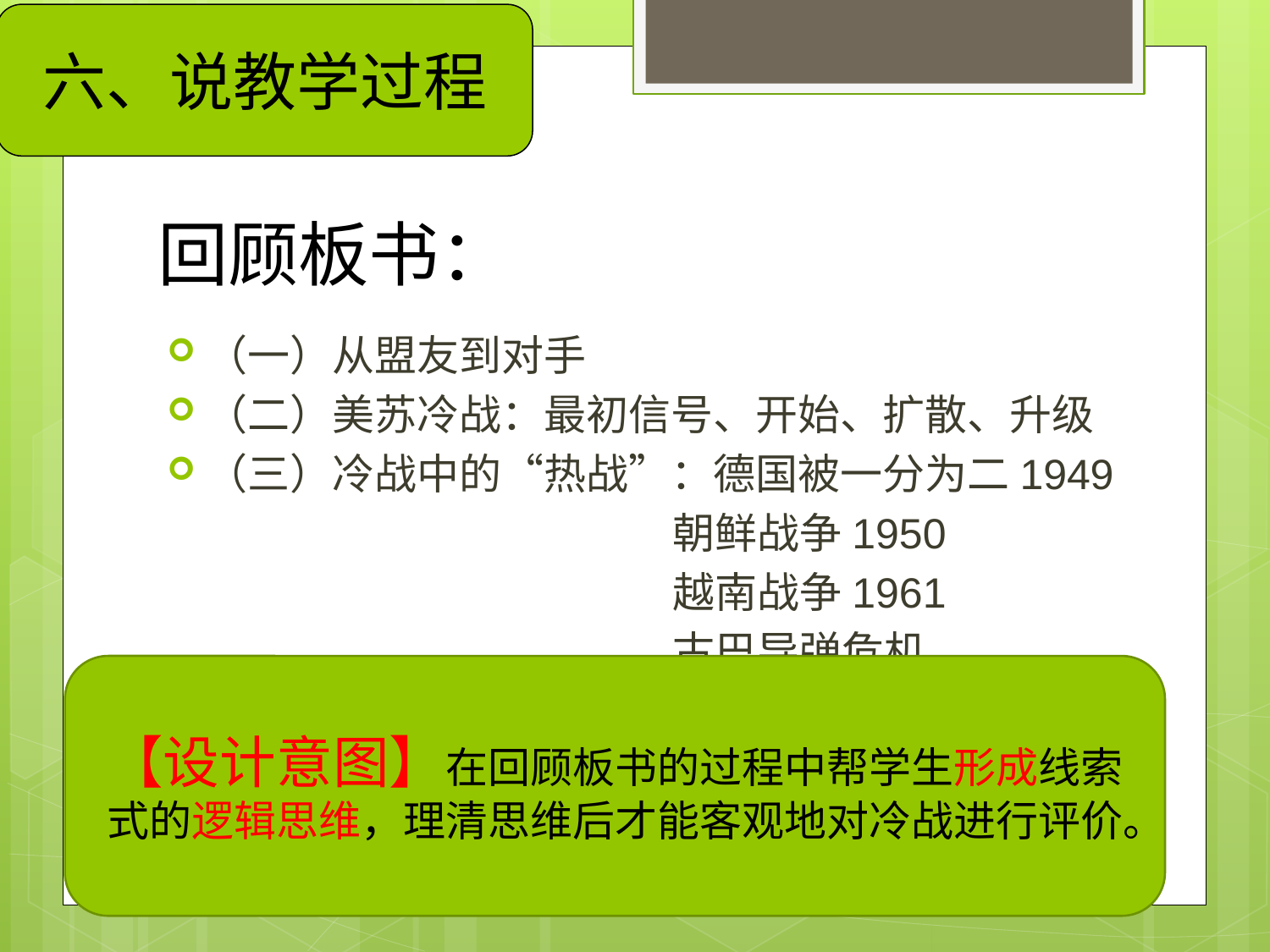

六、说教学过程
# 回顾板书：
（一）从盟友到对手
（二）美苏冷战：最初信号、开始、扩散、升级
（三）冷战中的“热战”：德国被一分为二1949
                                                    朝鲜战争1950
                                                    越南战争1961
                                                    古巴导弹危机
【设计意图】在回顾板书的过程中帮学生形成线索式的逻辑思维，理清思维后才能客观地对冷战进行评价。